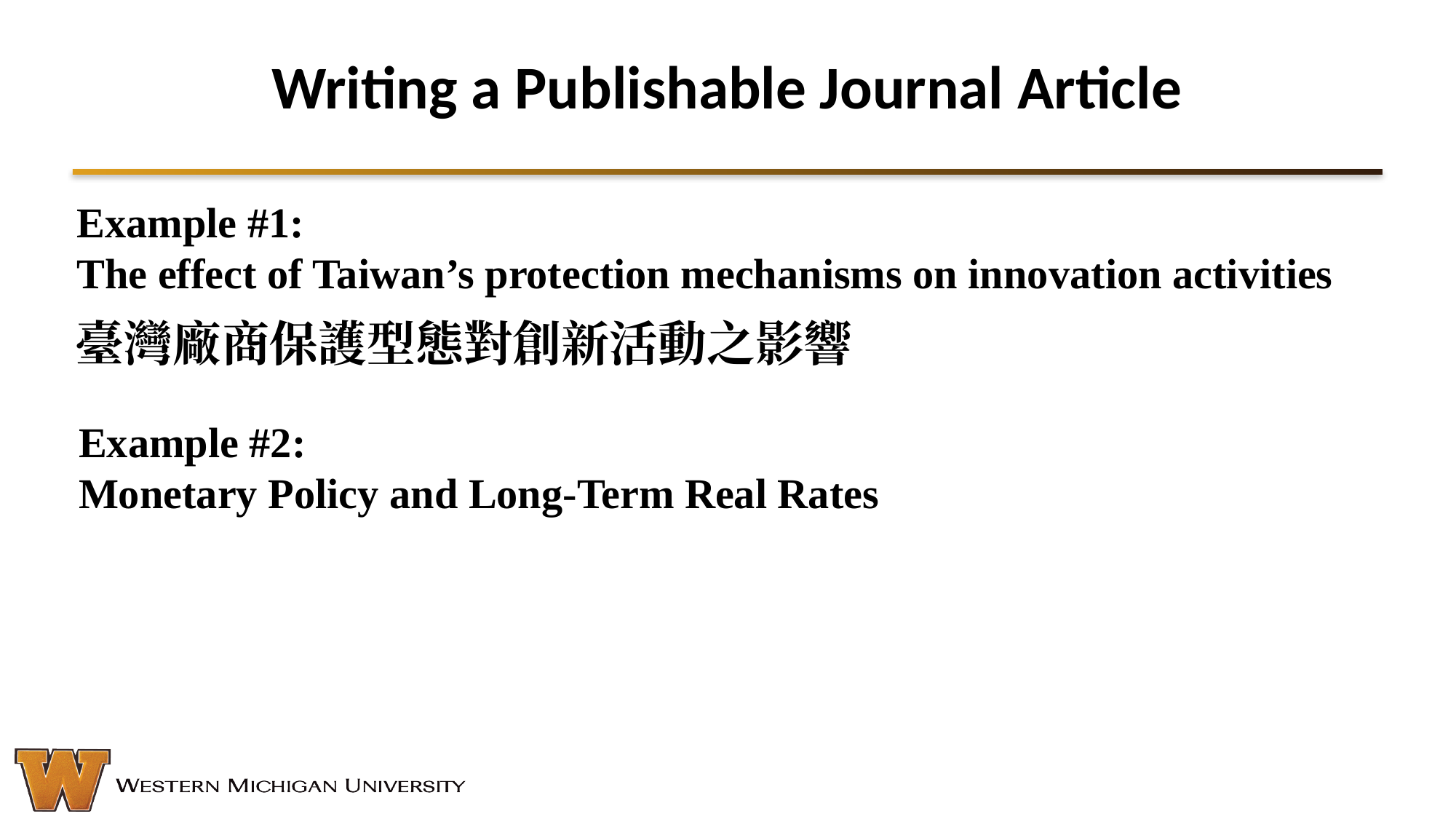

Writing a Publishable Journal Article

Example #1:
The effect of Taiwan’s protection mechanisms on innovation activities
臺灣廠商保護型態對創新活動之影響
Example #2:
Monetary Policy and Long-Term Real Rates